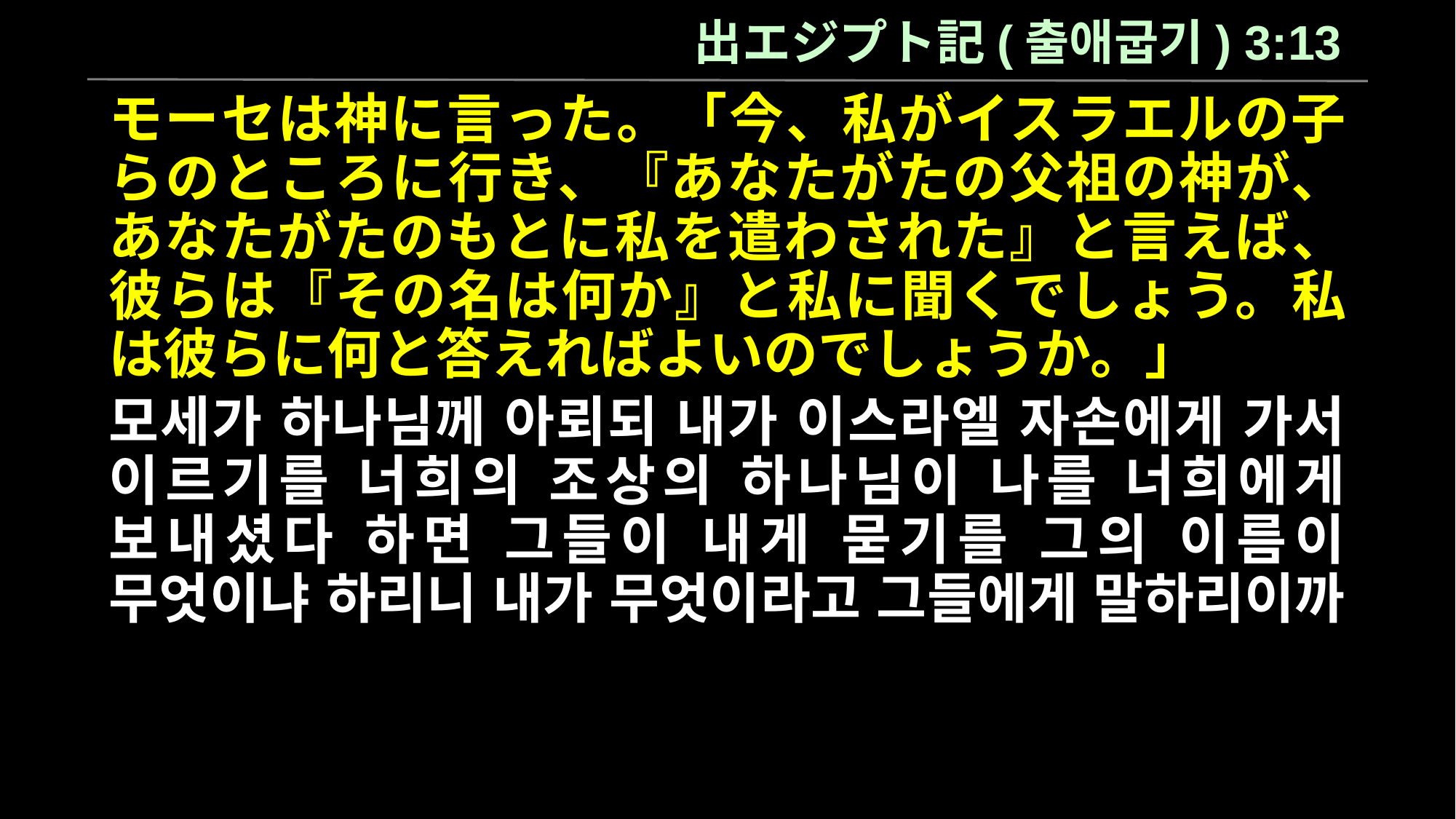

出エジプト記(출애굽기) 3:13

モーセは神に言った。「今、私がイスラエルの子らのところに行き、『あなたがたの父祖の神が、あなたがたのもとに私を遣わされた』と言えば、彼らは『その名は何か』と私に聞くでしょう。私は彼らに何と答えればよいのでしょうか。」
모세가 하나님께 아뢰되 내가 이스라엘 자손에게 가서 이르기를 너희의 조상의 하나님이 나를 너희에게 보내셨다 하면 그들이 내게 묻기를 그의 이름이 무엇이냐 하리니 내가 무엇이라고 그들에게 말하리이까